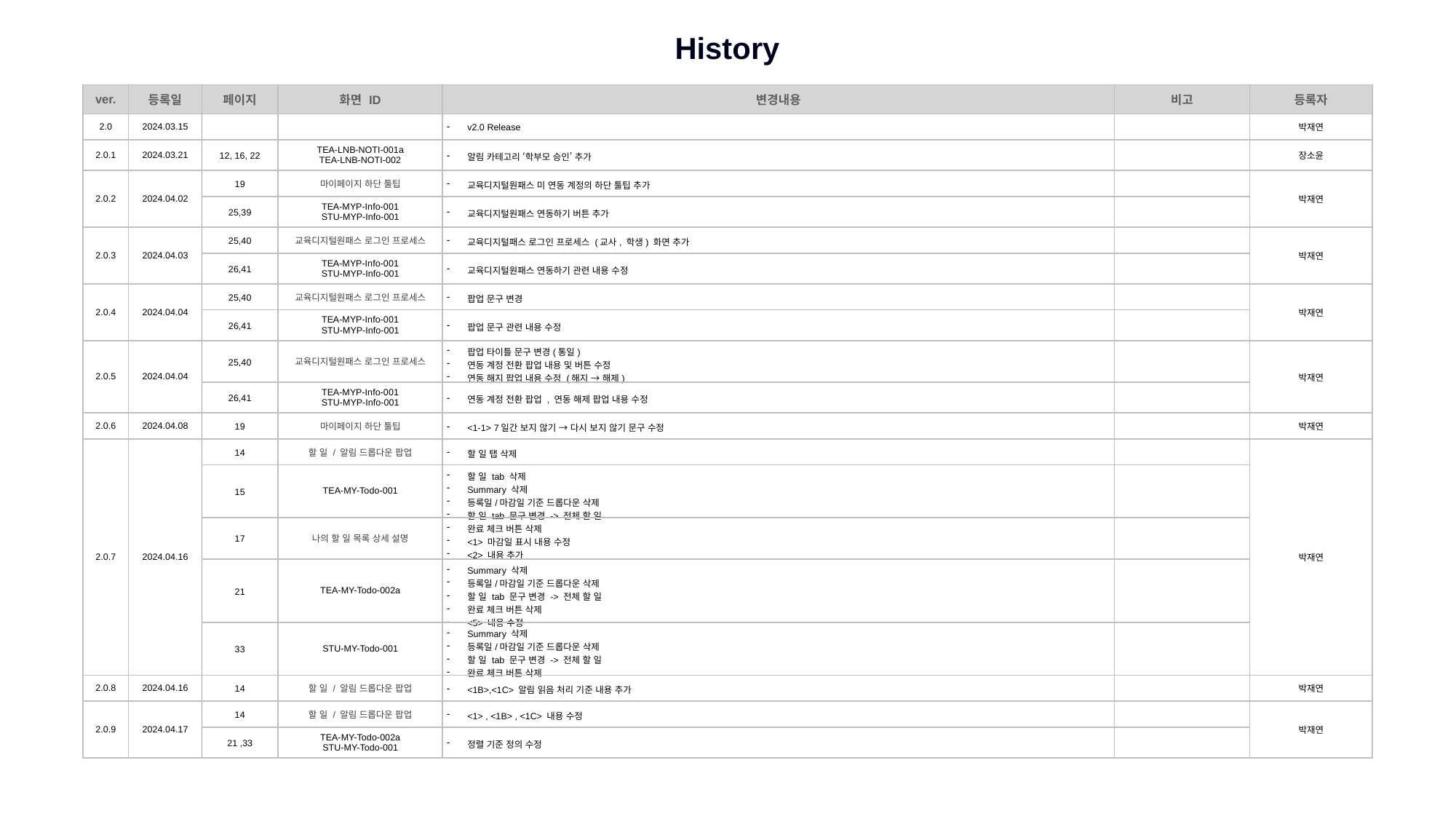

History
| ver. | 등록일 | 페이지 | 화면 ID | 변경내용 | 비고 | 등록자 |
| --- | --- | --- | --- | --- | --- | --- |
| 2.0 | 2024.03.15 |  |  | v2.0 Release |  | 박재연 |
| 2.0.1 | 2024.03.21 | 12, 16, 22 | TEA-LNB-NOTI-001a TEA-LNB-NOTI-002 | 알림 카테고리 ‘학부모 승인’ 추가 |  | 장소윤 |
| 2.0.2 | 2024.04.02 | 19 | 마이페이지 하단 툴팁 | 교육디지털원패스 미 연동 계정의 하단 툴팁 추가 |  | 박재연 |
|  |  | 25,39 | TEA-MYP-Info-001 STU-MYP-Info-001 | 교육디지털원패스 연동하기 버튼 추가 |  |  |
| 2.0.3 | 2024.04.03 | 25,40 | 교육디지털원패스 로그인 프로세스 | 교육디지털패스 로그인 프로세스 (교사, 학생) 화면 추가 |  | 박재연 |
|  |  | 26,41 | TEA-MYP-Info-001 STU-MYP-Info-001 | 교육디지털원패스 연동하기 관련 내용 수정 |  |  |
| 2.0.4 | 2024.04.04 | 25,40 | 교육디지털원패스 로그인 프로세스 | 팝업 문구 변경 |  | 박재연 |
|  |  | 26,41 | TEA-MYP-Info-001 STU-MYP-Info-001 | 팝업 문구 관련 내용 수정 |  |  |
| 2.0.5 | 2024.04.04 | 25,40 | 교육디지털원패스 로그인 프로세스 | 팝업 타이틀 문구 변경(통일) 연동 계정 전환 팝업 내용 및 버튼 수정 연동 해지 팝업 내용 수정 (해지 → 해제) |  | 박재연 |
|  |  | 26,41 | TEA-MYP-Info-001 STU-MYP-Info-001 | 연동 계정 전환 팝업 , 연동 해제 팝업 내용 수정 |  |  |
| 2.0.6 | 2024.04.08 | 19 | 마이페이지 하단 툴팁 | <1-1> 7일간 보지 않기 → 다시 보지 않기 문구 수정 |  | 박재연 |
| 2.0.7 | 2024.04.16 | 14 | 할 일 / 알림 드롭다운 팝업 | 할 일 탭 삭제 |  | 박재연 |
|  |  | 15 | TEA-MY-Todo-001 | 할 일 tab 삭제 Summary 삭제 등록일/마감일 기준 드롭다운 삭제 할 일 tab 문구 변경 -> 전체 할 일 |  |  |
|  |  | 17 | 나의 할 일 목록 상세 설명 | 완료 체크 버튼 삭제 <1> 마감일 표시 내용 수정 <2> 내용 추가 |  |  |
|  |  | 21 | TEA-MY-Todo-002a | Summary 삭제 등록일/마감일 기준 드롭다운 삭제 할 일 tab 문구 변경 -> 전체 할 일 완료 체크 버튼 삭제 <5> 내용 수정 |  |  |
|  |  | 33 | STU-MY-Todo-001 | Summary 삭제 등록일/마감일 기준 드롭다운 삭제 할 일 tab 문구 변경 -> 전체 할 일 완료 체크 버튼 삭제 |  |  |
| 2.0.8 | 2024.04.16 | 14 | 할 일 / 알림 드롭다운 팝업 | <1B>,<1C> 알림 읽음 처리 기준 내용 추가 |  | 박재연 |
| 2.0.9 | 2024.04.17 | 14 | 할 일 / 알림 드롭다운 팝업 | <1> , <1B> , <1C> 내용 수정 |  | 박재연 |
|  |  | 21 ,33 | TEA-MY-Todo-002a STU-MY-Todo-001 | 정렬 기준 정의 수정 |  |  |